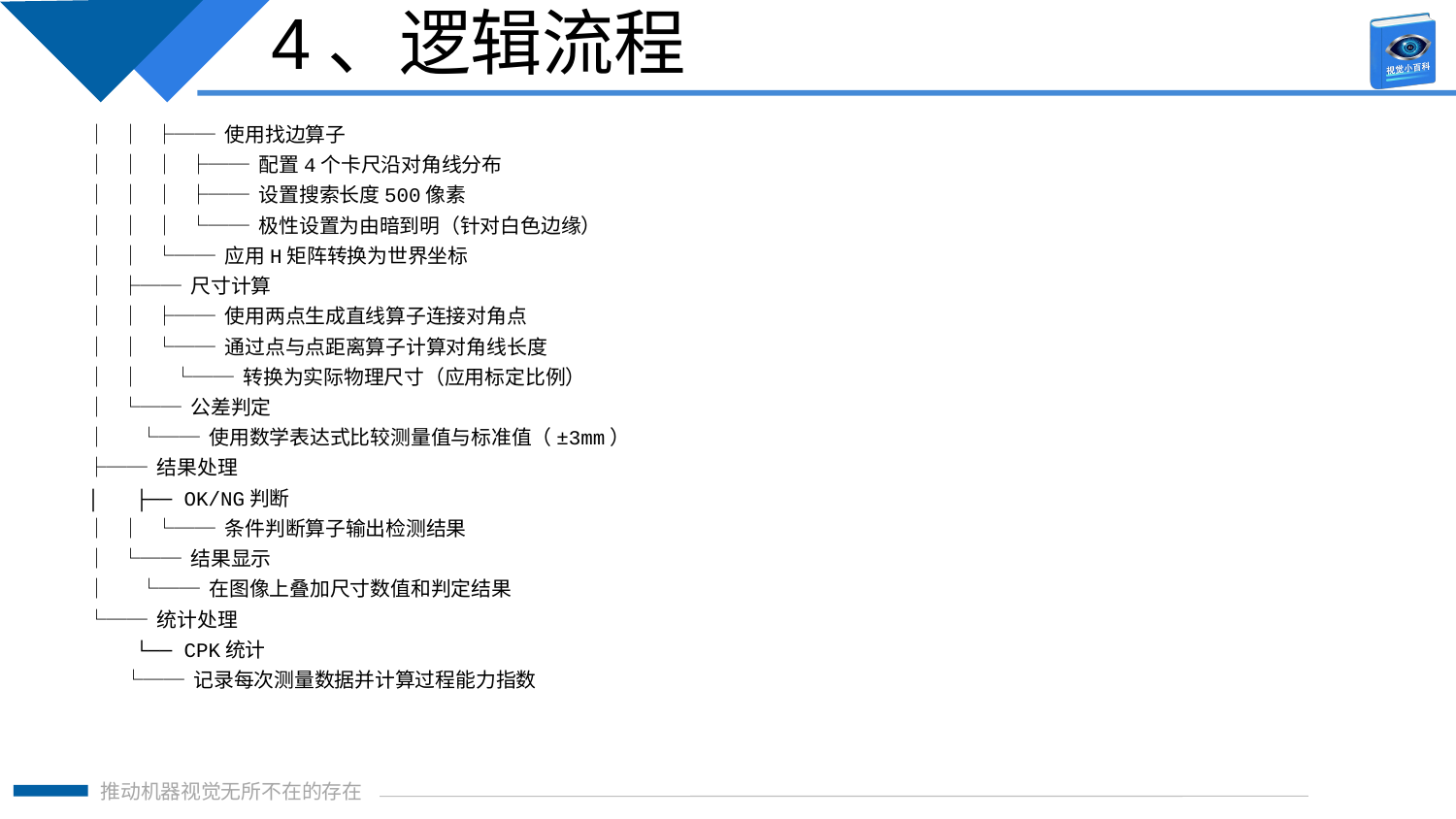

4、逻辑流程

│   │   ├── 使用找边算子
│   │   │   ├── 配置4个卡尺沿对角线分布
│   │   │   ├── 设置搜索长度500像素
│   │   │   └── 极性设置为由暗到明（针对白色边缘）
│   │   └── 应用H矩阵转换为世界坐标
│   ├── 尺寸计算
│   │   ├── 使用两点生成直线算子连接对角点
│   │   └── 通过点与点距离算子计算对角线长度
│   │       └── 转换为实际物理尺寸（应用标定比例）
│   └── 公差判定
│       └── 使用数学表达式比较测量值与标准值（±3mm）
├── 结果处理
│   ├── OK/NG判断
│   │   └── 条件判断算子输出检测结果
│   └── 结果显示
│       └── 在图像上叠加尺寸数值和判定结果
└── 统计处理
    └── CPK统计
        └── 记录每次测量数据并计算过程能力指数